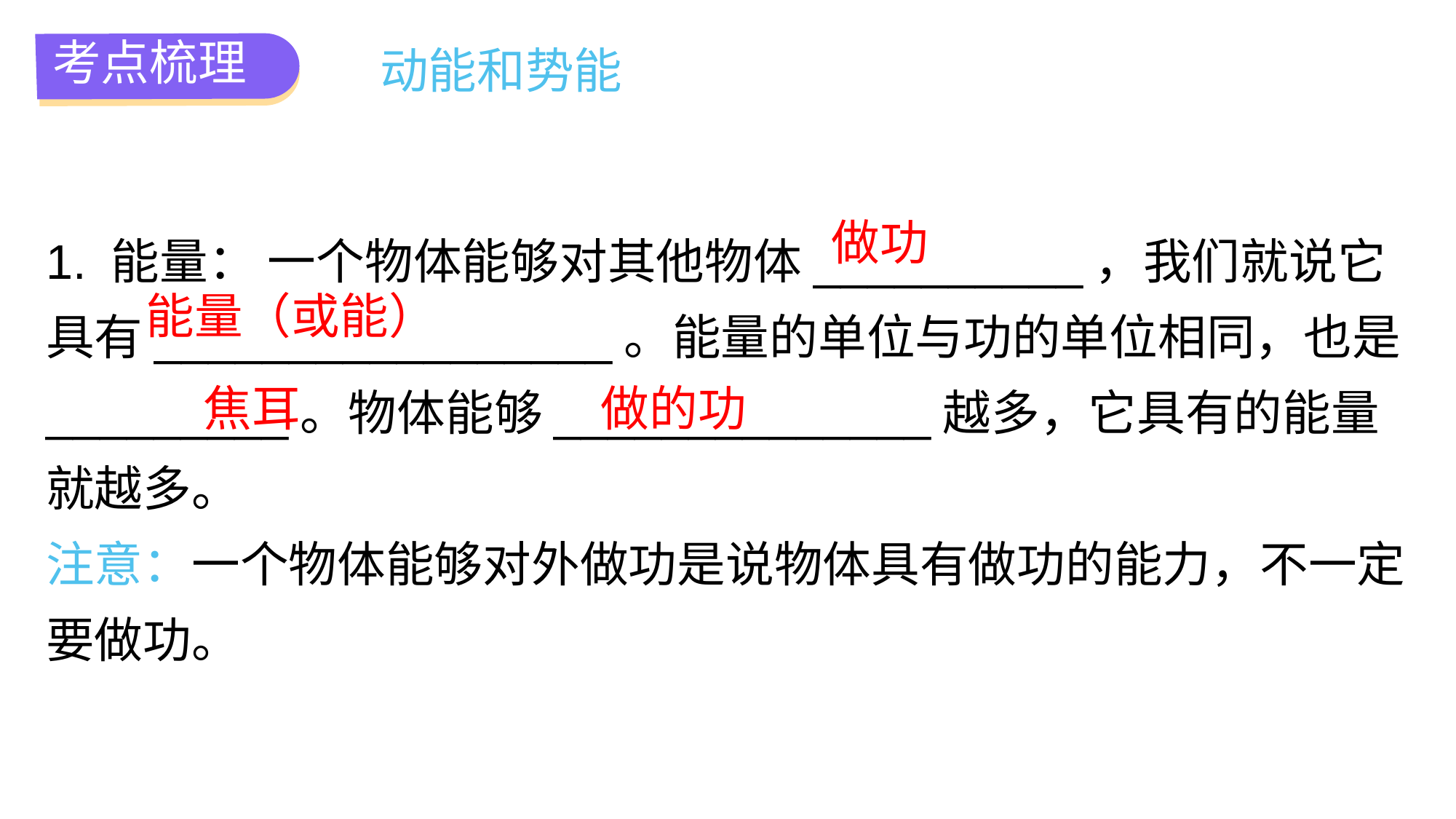

考点梳理

动能和势能

1. 能量： 一个物体能够对其他物体__________，我们就说它具有_________________。能量的单位与功的单位相同，也是_________。物体能够______________越多，它具有的能量就越多。
注意：一个物体能够对外做功是说物体具有做功的能力，不一定要做功。
做功
能量（或能）
焦耳
做的功